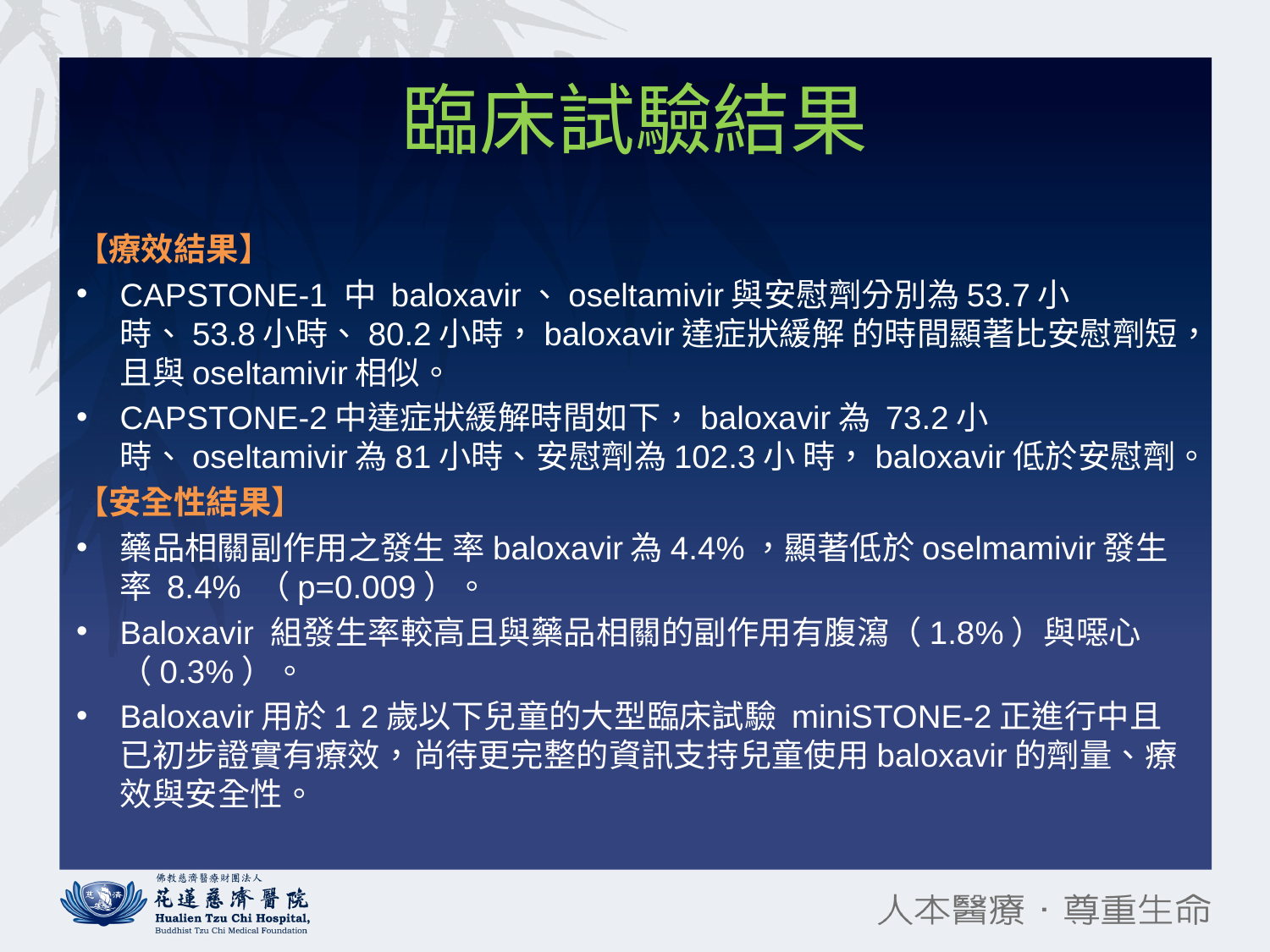

# 臨床試驗結果
【療效結果】
CAPSTONE-1 中 baloxavir、oseltamivir與安慰劑分別為53.7小 時、53.8小時、80.2小時，baloxavir達症狀緩解 的時間顯著比安慰劑短，且與oseltamivir相似。
CAPSTONE-2中達症狀緩解時間如下，baloxavir為 73.2小時、oseltamivir為81小時、安慰劑為102.3小 時，baloxavir低於安慰劑。
【安全性結果】
藥品相關副作用之發生 率baloxavir為4.4%，顯著低於oselmamivir發生率 8.4% （p=0.009）。
Baloxavir 組發生率較高且與藥品相關的副作用有腹瀉（1.8%）與噁心（0.3%）。
Baloxavir用於1 2歲以下兒童的大型臨床試驗 miniSTONE-2正進行中且已初步證實有療效，尚待更完整的資訊支持兒童使用baloxavir的劑量、療效與安全性。